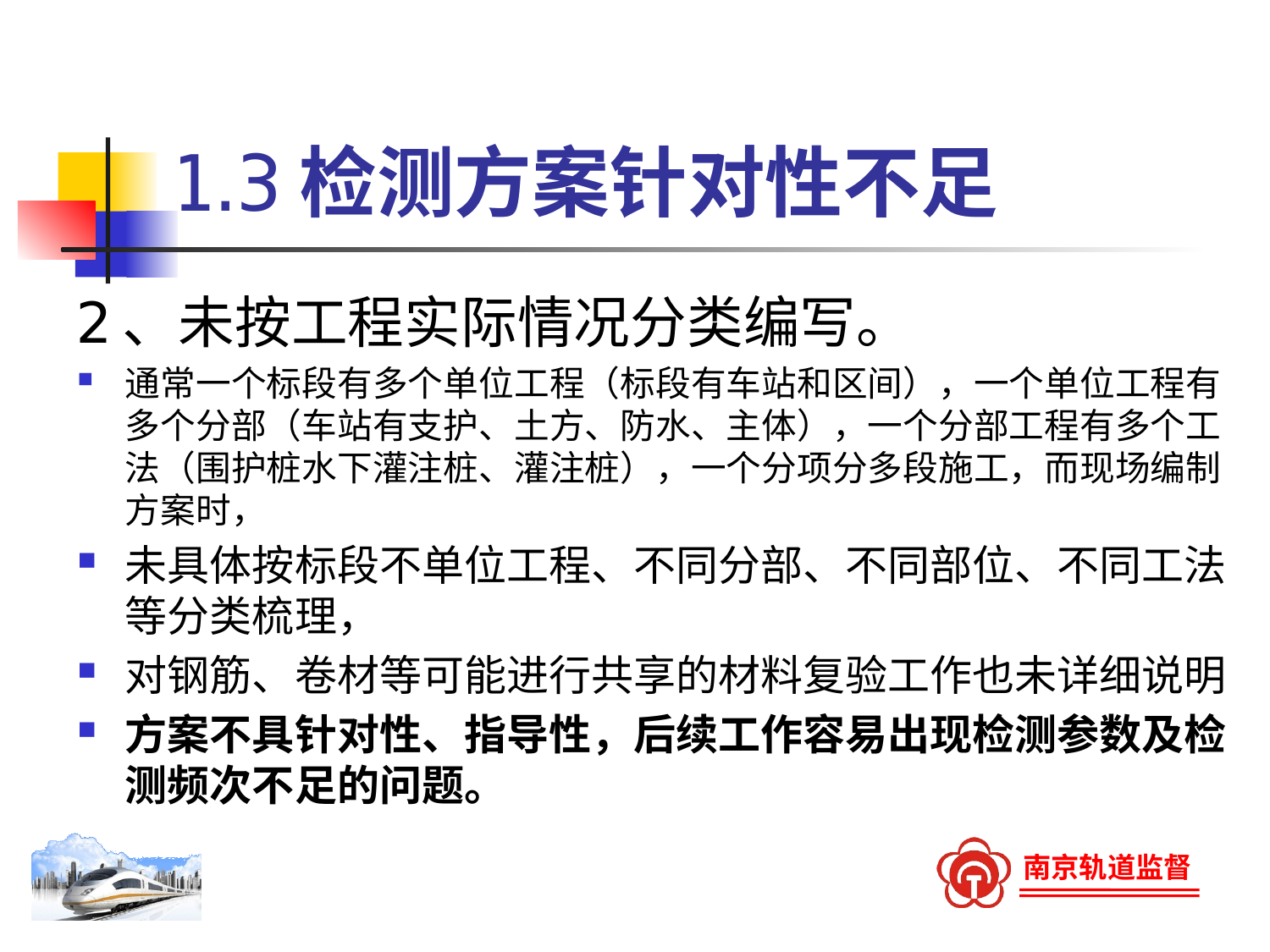

# 1.3检测方案针对性不足
2、未按工程实际情况分类编写。
通常一个标段有多个单位工程（标段有车站和区间），一个单位工程有多个分部（车站有支护、土方、防水、主体），一个分部工程有多个工法（围护桩水下灌注桩、灌注桩），一个分项分多段施工，而现场编制方案时，
未具体按标段不单位工程、不同分部、不同部位、不同工法等分类梳理，
对钢筋、卷材等可能进行共享的材料复验工作也未详细说明
方案不具针对性、指导性，后续工作容易出现检测参数及检测频次不足的问题。